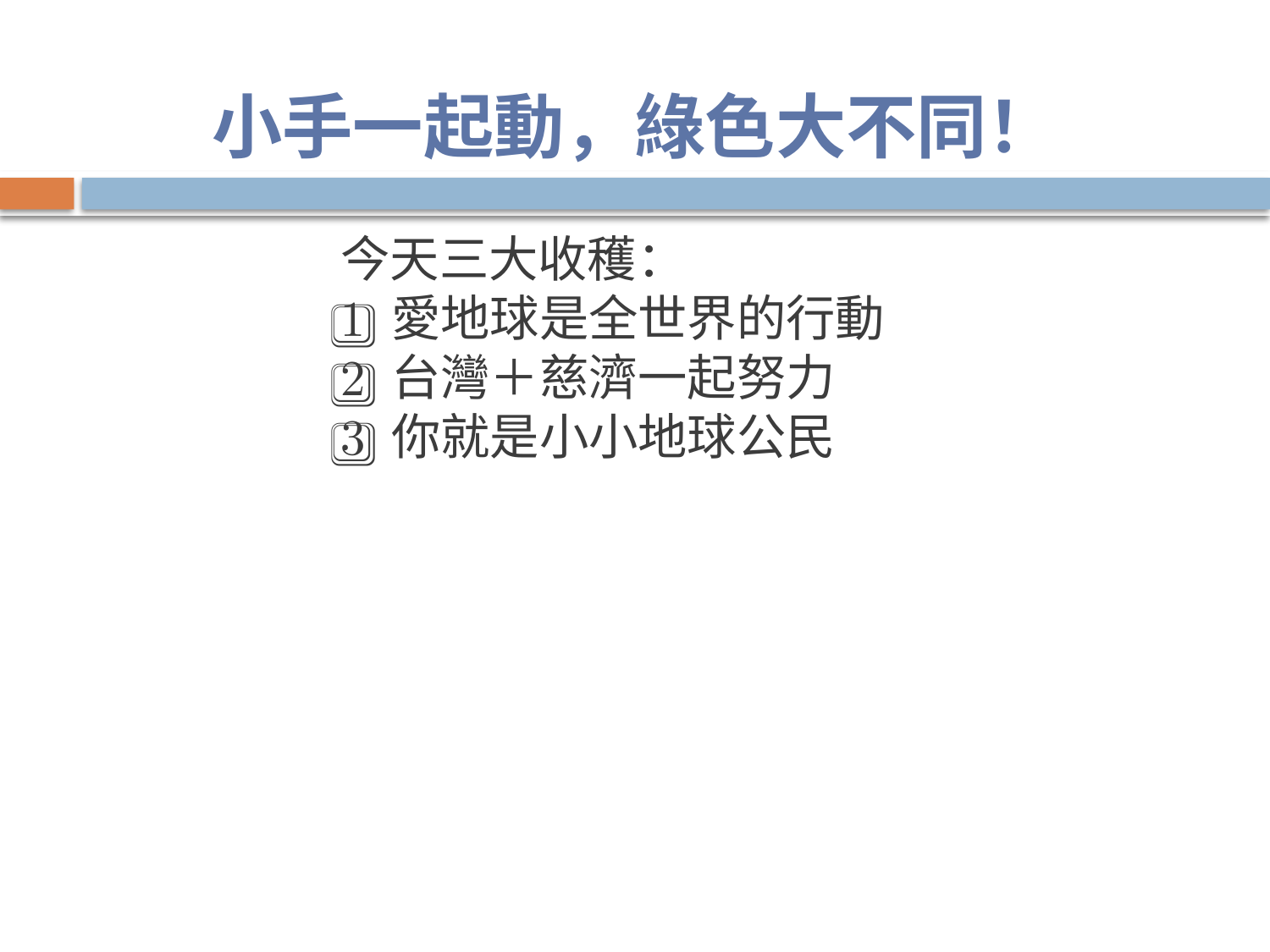

#

小手一起動，綠色大不同！

今天三大收穫：
1️⃣ 愛地球是全世界的行動
2️⃣ 台灣＋慈濟一起努力
3️⃣ 你就是小小地球公民